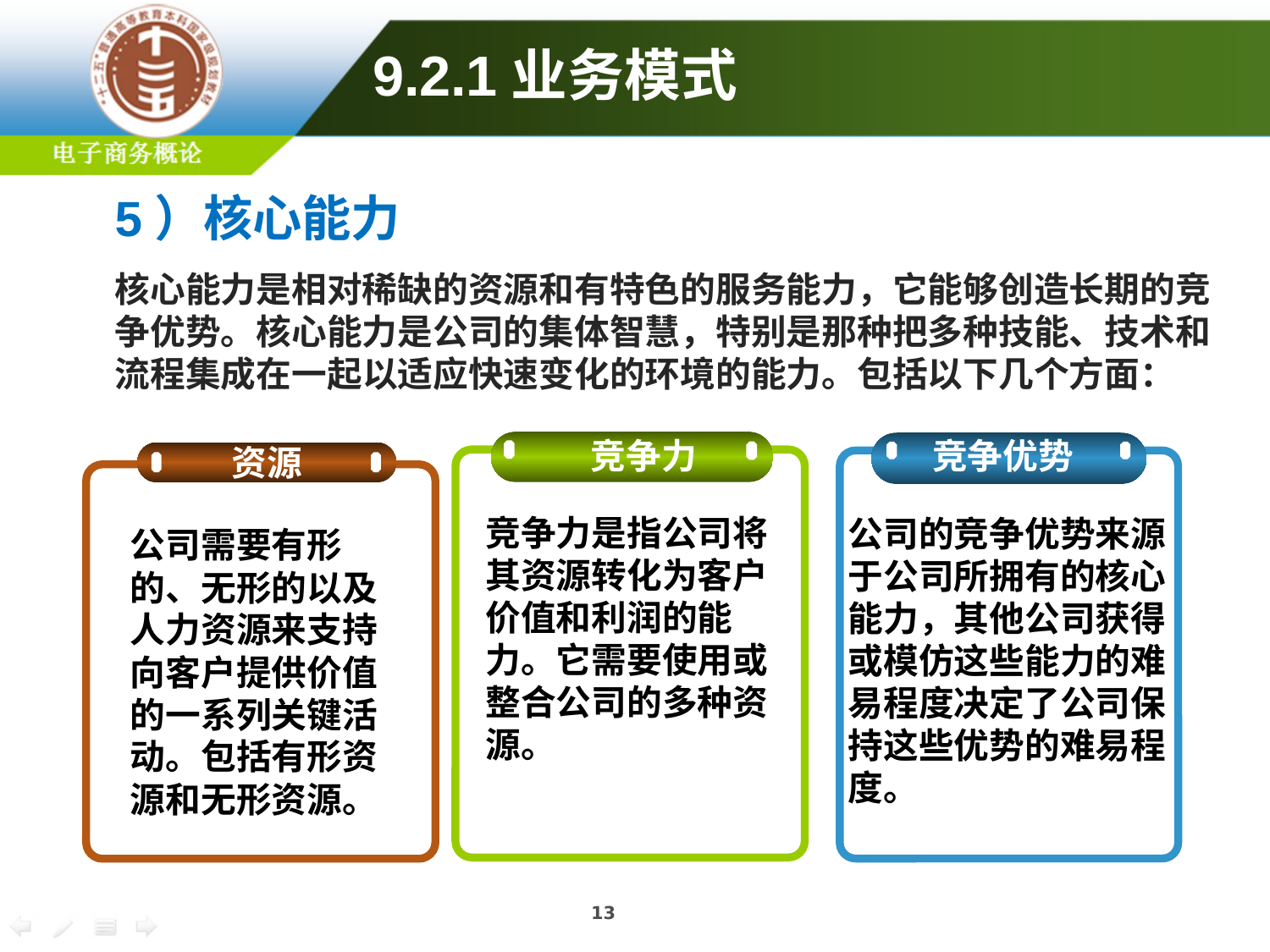

9.2.1业务模式
5）核心能力
核心能力是相对稀缺的资源和有特色的服务能力，它能够创造长期的竞争优势。核心能力是公司的集体智慧，特别是那种把多种技能、技术和流程集成在一起以适应快速变化的环境的能力。包括以下几个方面：
竞争力

竞争力是指公司将其资源转化为客户价值和利润的能力。它需要使用或整合公司的多种资源。
竞争优势

公司的竞争优势来源于公司所拥有的核心能力，其他公司获得或模仿这些能力的难易程度决定了公司保持这些优势的难易程度。

资源

公司需要有形的、无形的以及人力资源来支持向客户提供价值的一系列关键活动。包括有形资源和无形资源。

13